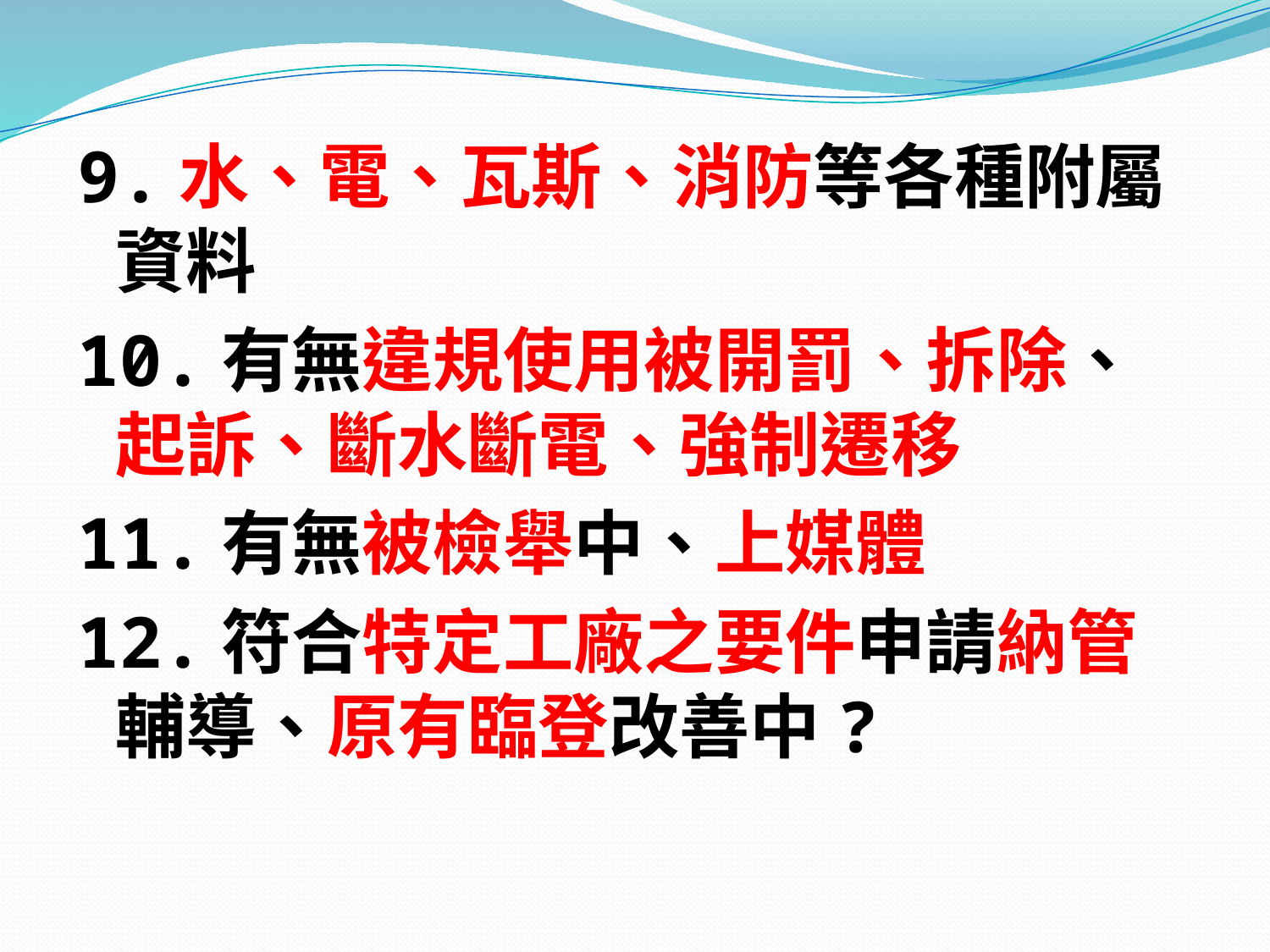

9.水、電、瓦斯、消防等各種附屬資料
10.有無違規使用被開罰、拆除、起訴、斷水斷電、強制遷移
11.有無被檢舉中、上媒體
12.符合特定工廠之要件申請納管輔導、原有臨登改善中?